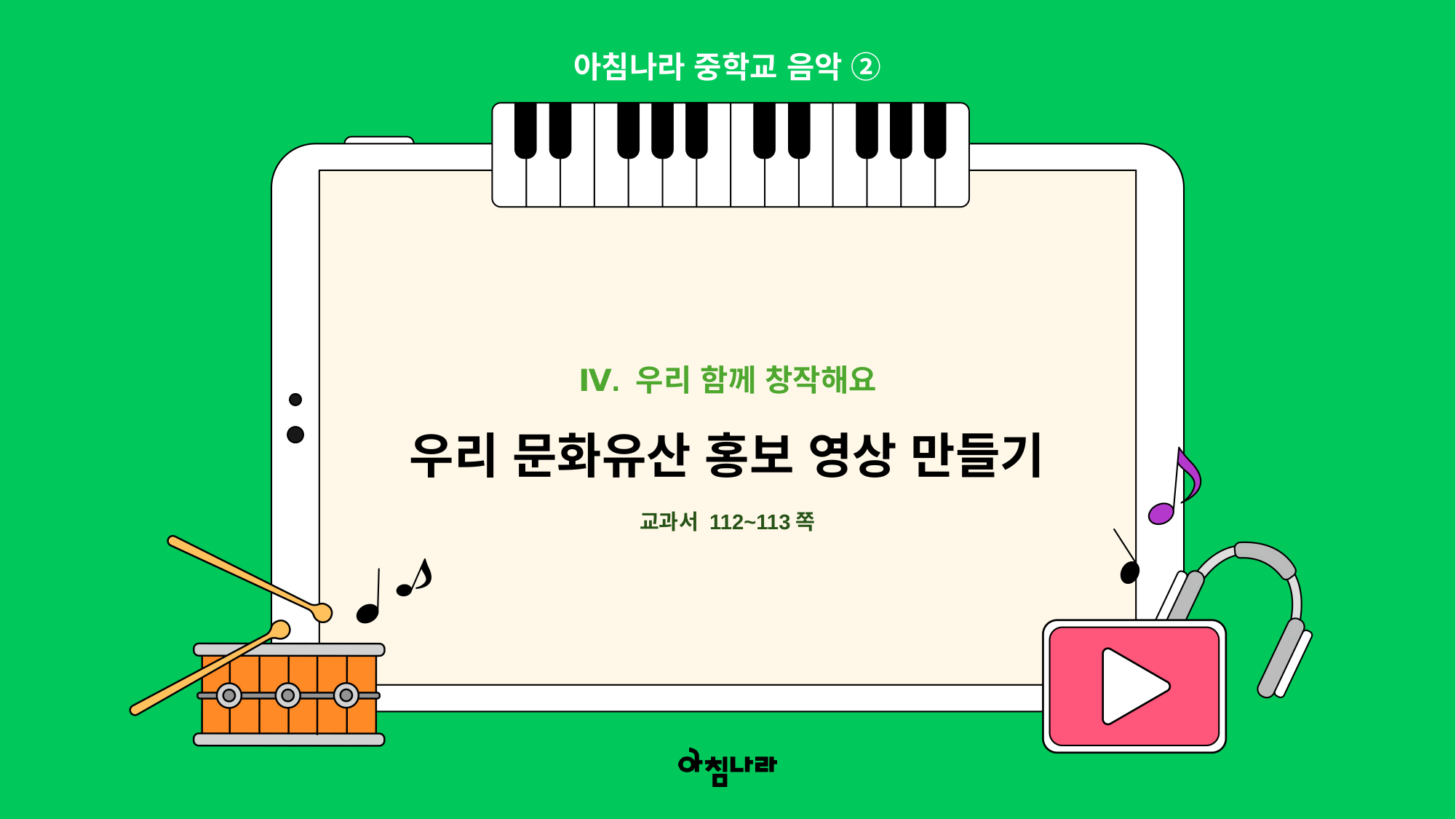

아침나라 중학교 음악 ②
Ⅳ. 우리 함께 창작해요
우리 문화유산 홍보 영상 만들기
교과서 112~113쪽